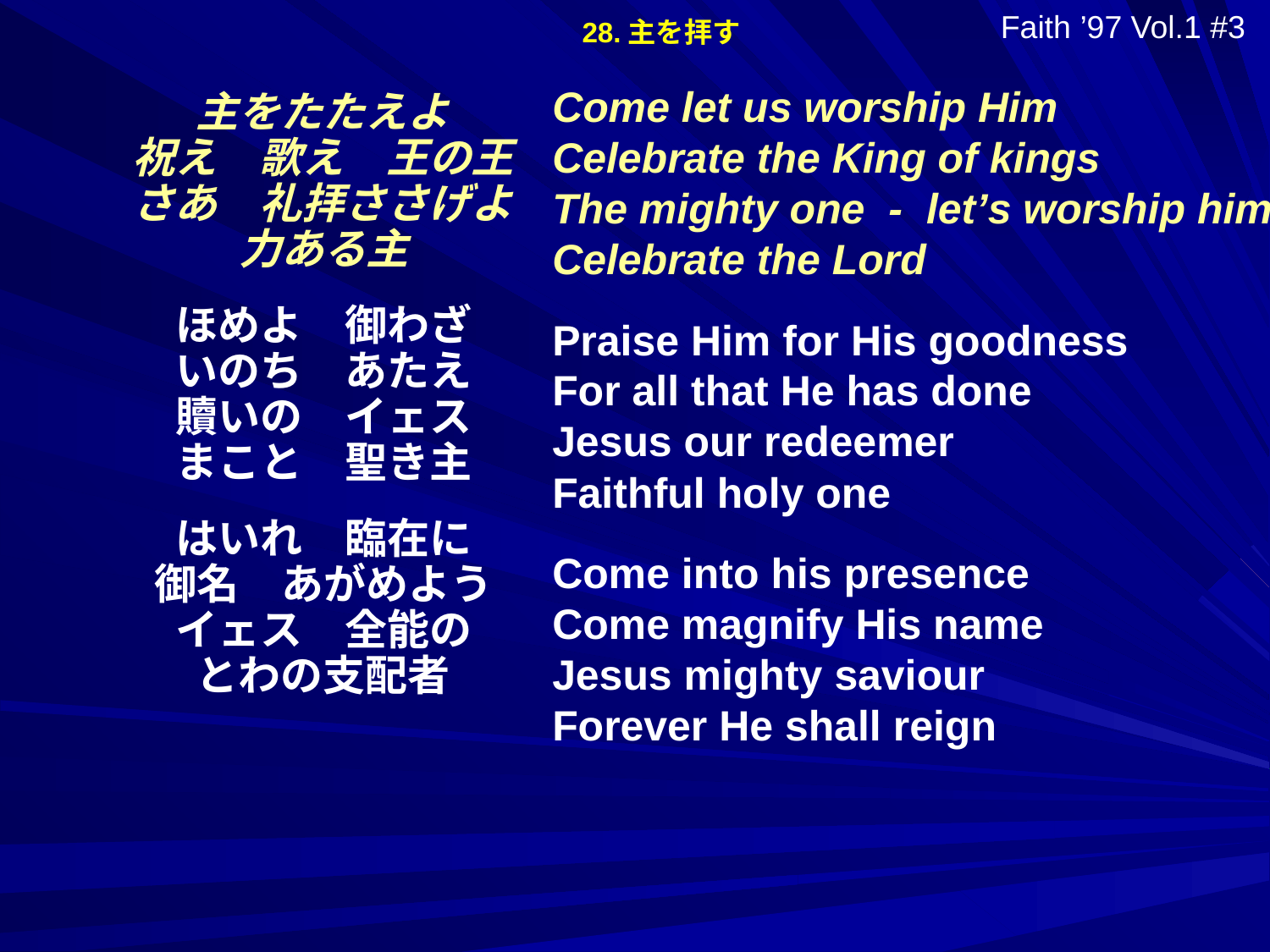

28.主を拝す
Faith ’97 Vol.1 #3
Come let us worship Him
Celebrate the King of kings
The mighty one  -  let’s worship him
Celebrate the Lord
主をたたえよ
祝え　歌え　王の王
さあ　礼拝ささげよ
力ある主

ほめよ　御わざ
いのち　あたえ
贖いの　イェス
まこと　聖き主

はいれ　臨在に
御名　あがめよう
イェス　全能の
とわの支配者
Praise Him for His goodness
For all that He has done
Jesus our redeemer
Faithful holy one
Come into his presence
Come magnify His name
Jesus mighty saviour
Forever He shall reign